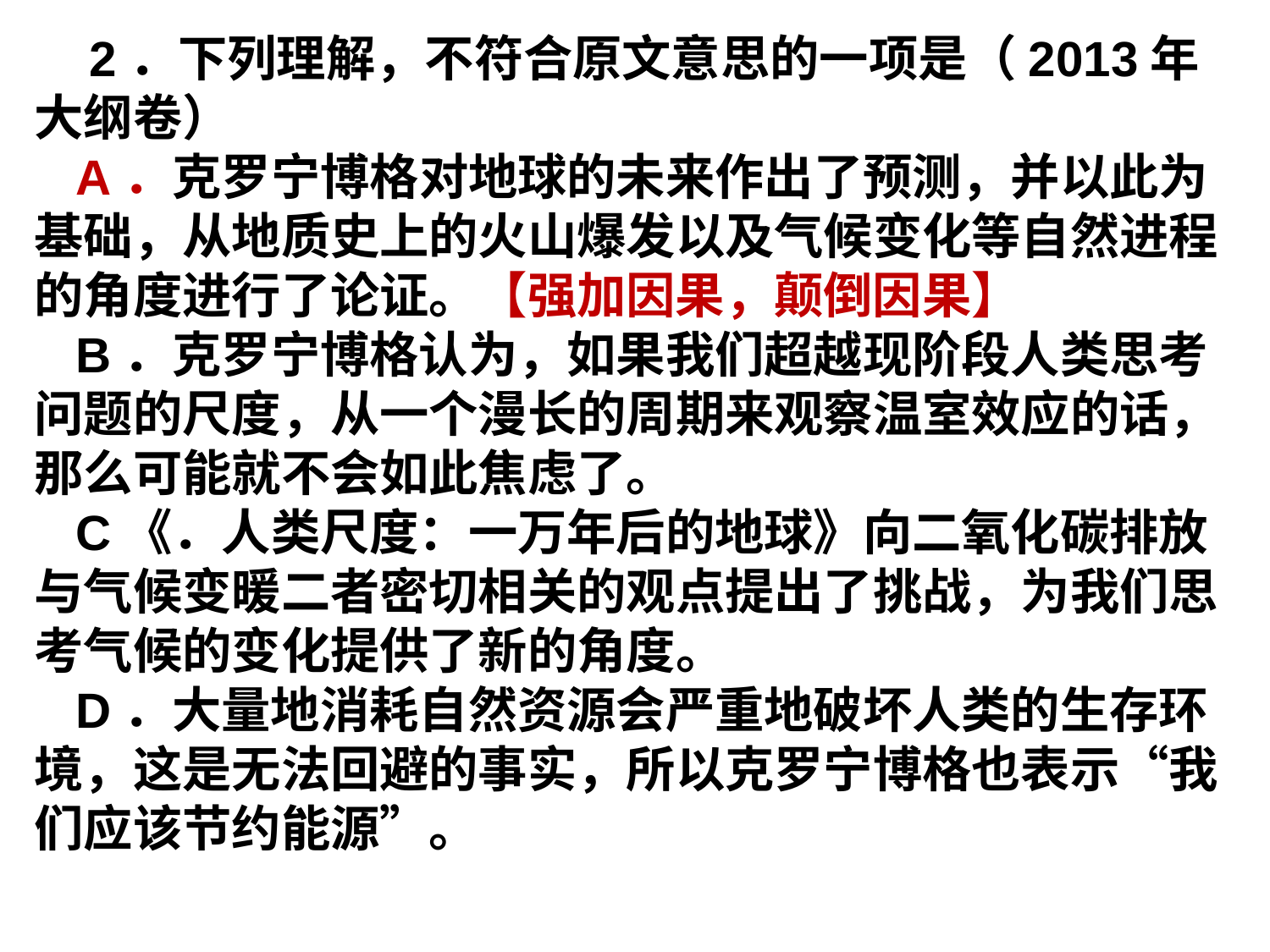

2．下列理解，不符合原文意思的一项是（2013年大纲卷）
   A．克罗宁博格对地球的未来作出了预测，并以此为基础，从地质史上的火山爆发以及气候变化等自然进程的角度进行了论证。【强加因果，颠倒因果】
   B．克罗宁博格认为，如果我们超越现阶段人类思考问题的尺度，从一个漫长的周期来观察温室效应的话，那么可能就不会如此焦虑了。
   C《．人类尺度：一万年后的地球》向二氧化碳排放与气候变暖二者密切相关的观点提出了挑战，为我们思考气候的变化提供了新的角度。
   D．大量地消耗自然资源会严重地破坏人类的生存环境，这是无法回避的事实，所以克罗宁博格也表示“我们应该节约能源”。